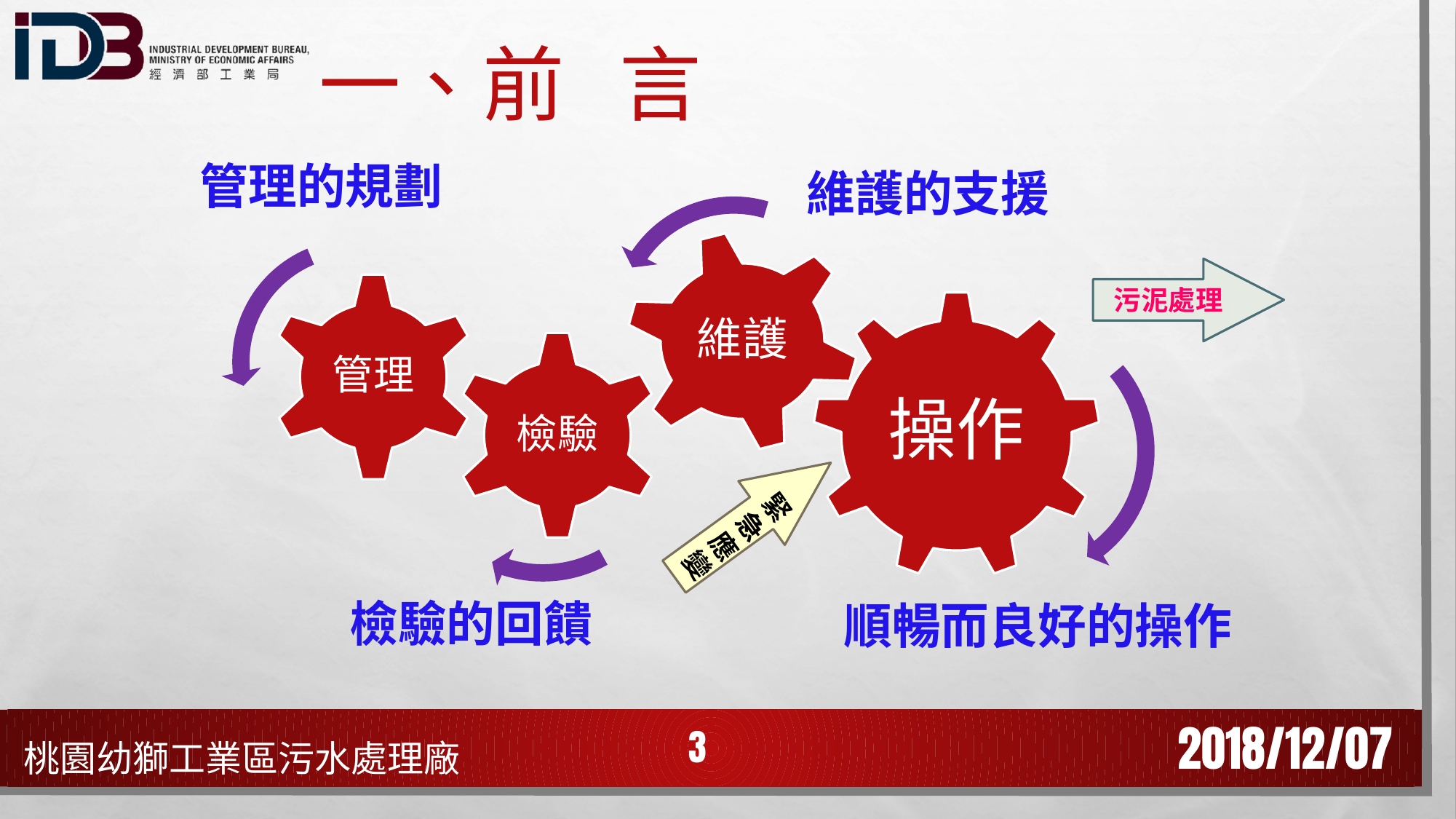

# 一、前   言
管理的規劃
維護的支援

維護

污泥處理
管理
操作

檢驗
緊急應變
檢驗的回饋
順暢而良好的操作
2018/12/07
3
桃園幼獅工業區污水處理廠